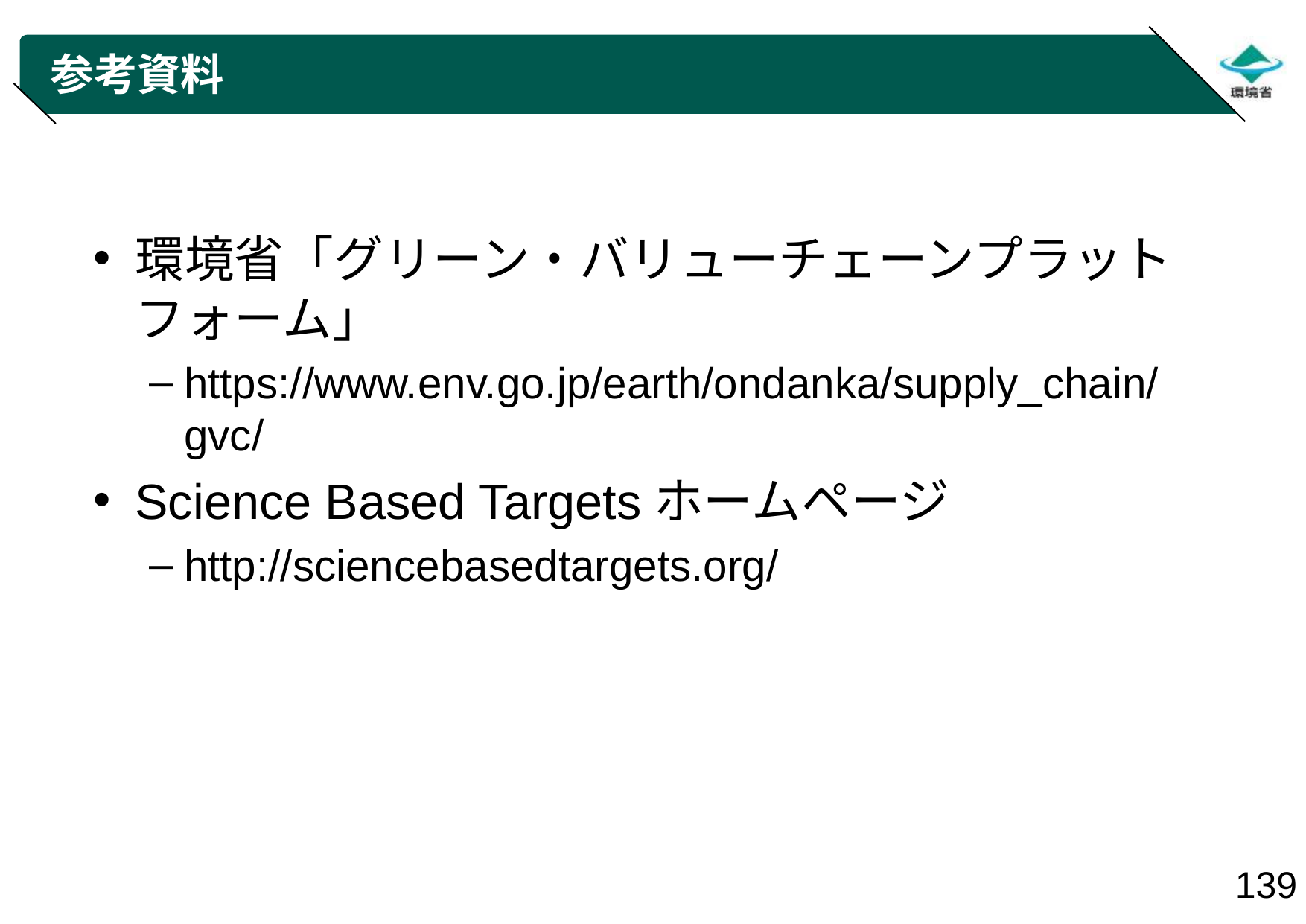

# 参考資料
環境省「グリーン・バリューチェーンプラットフォーム」
https://www.env.go.jp/earth/ondanka/supply_chain/gvc/
Science Based Targetsホームページ
http://sciencebasedtargets.org/